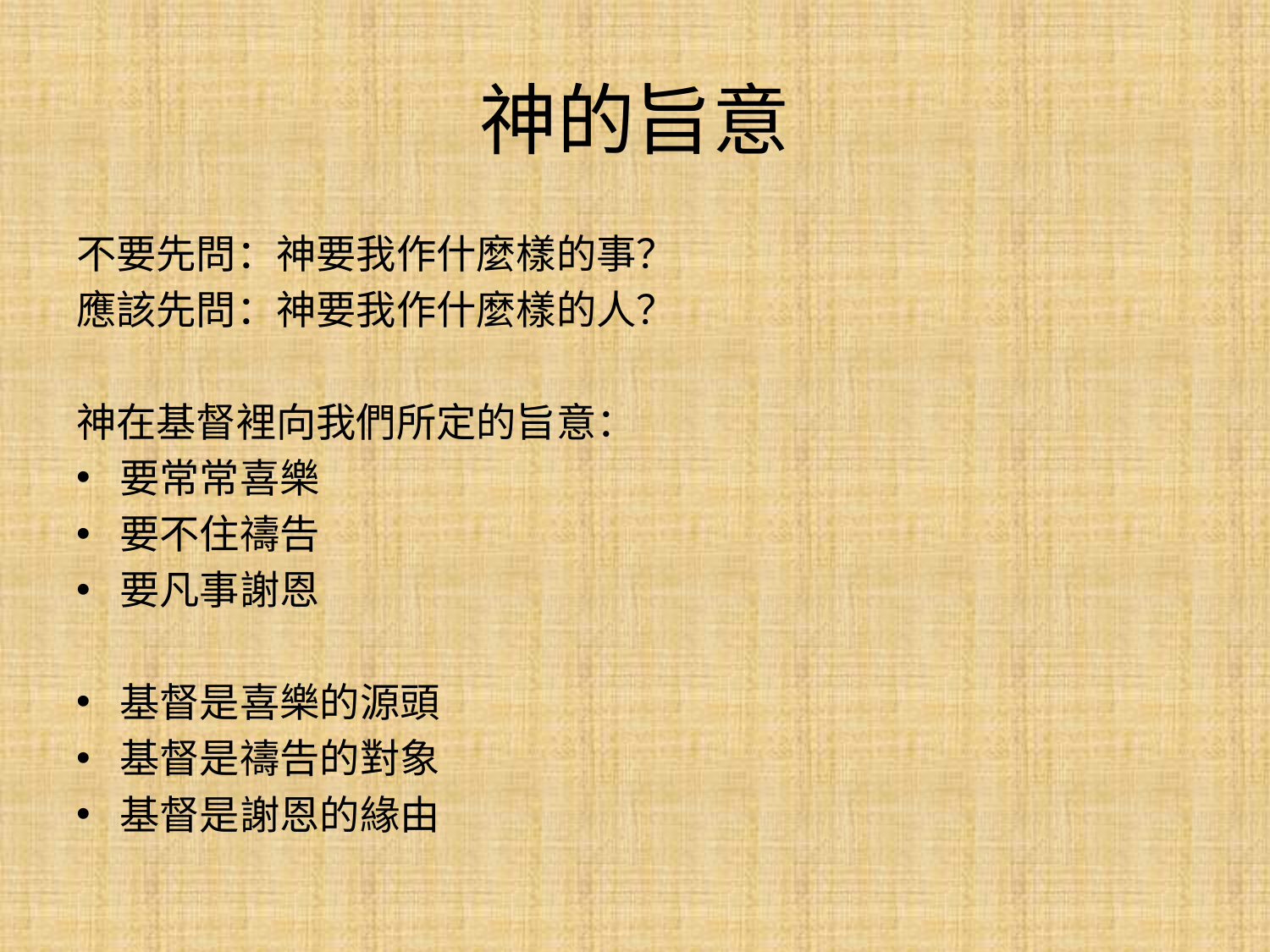

# 神的旨意
不要先問：神要我作什麼樣的事？
應該先問：神要我作什麼樣的人？

神在基督裡向我們所定的旨意：
要常常喜樂
要不住禱告
要凡事謝恩

基督是喜樂的源頭
基督是禱告的對象
基督是謝恩的緣由